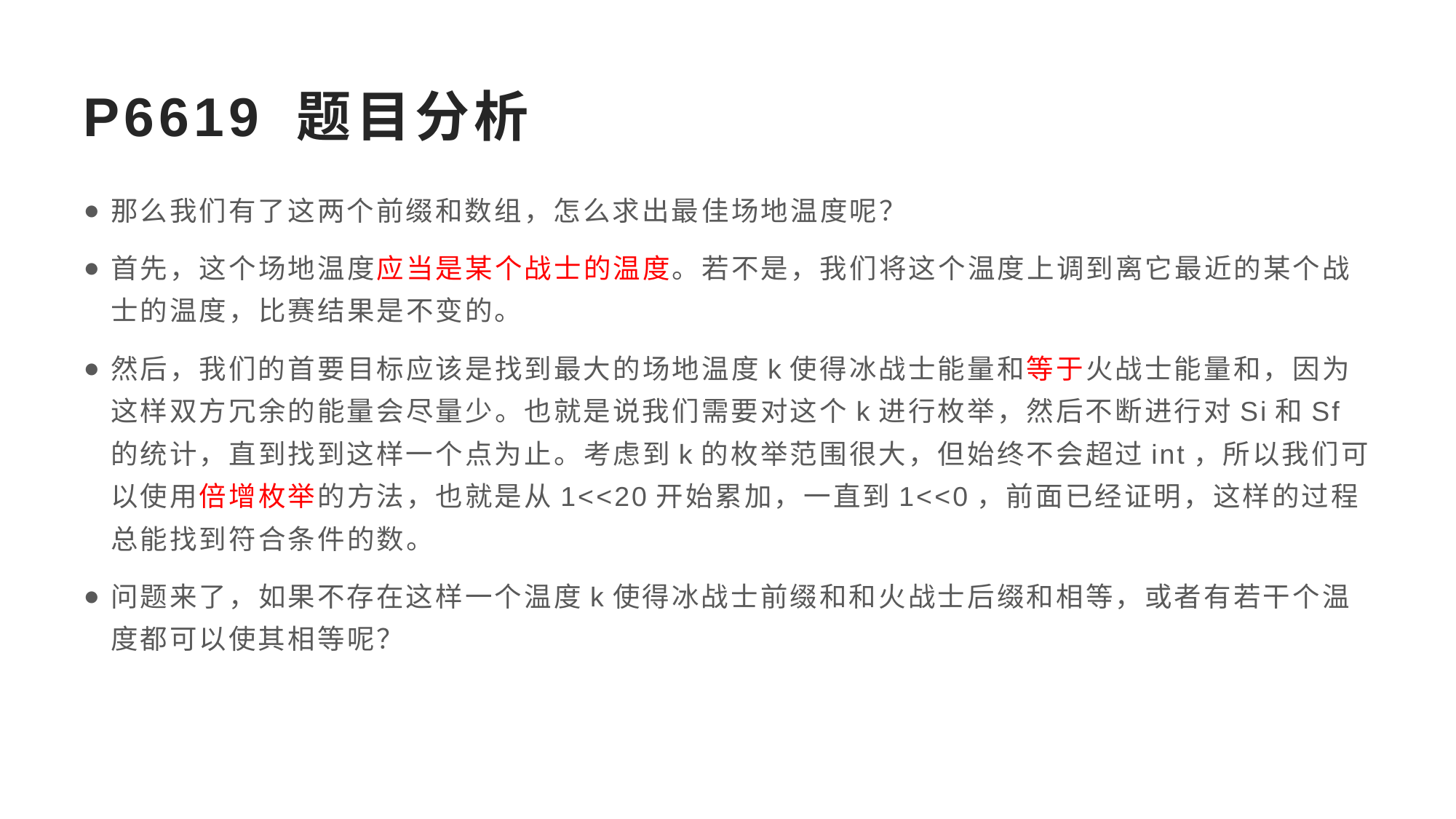

# P6619 题目分析
那么我们有了这两个前缀和数组，怎么求出最佳场地温度呢？
首先，这个场地温度应当是某个战士的温度。若不是，我们将这个温度上调到离它最近的某个战士的温度，比赛结果是不变的。
然后，我们的首要目标应该是找到最大的场地温度k使得冰战士能量和等于火战士能量和，因为这样双方冗余的能量会尽量少。也就是说我们需要对这个k进行枚举，然后不断进行对Si和Sf的统计，直到找到这样一个点为止。考虑到k的枚举范围很大，但始终不会超过int，所以我们可以使用倍增枚举的方法，也就是从1<<20开始累加，一直到1<<0，前面已经证明，这样的过程总能找到符合条件的数。
问题来了，如果不存在这样一个温度k使得冰战士前缀和和火战士后缀和相等，或者有若干个温度都可以使其相等呢？